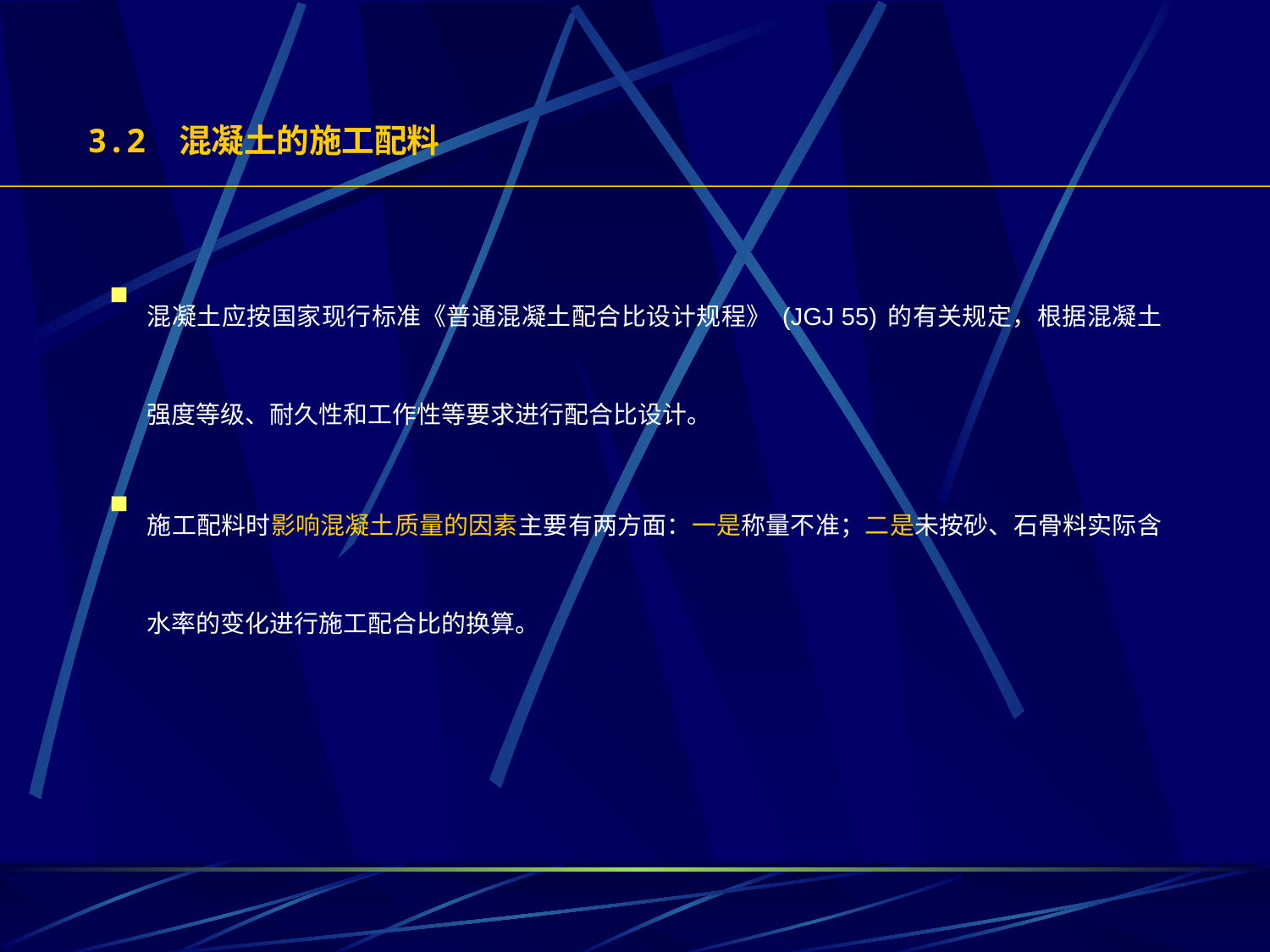

3.2 混凝土的施工配料

混凝土应按国家现行标准《普通混凝土配合比设计规程》(JGJ 55)的有关规定，根据混凝土强度等级、耐久性和工作性等要求进行配合比设计。
施工配料时影响混凝土质量的因素主要有两方面：一是称量不准；二是未按砂、石骨料实际含水率的变化进行施工配合比的换算。